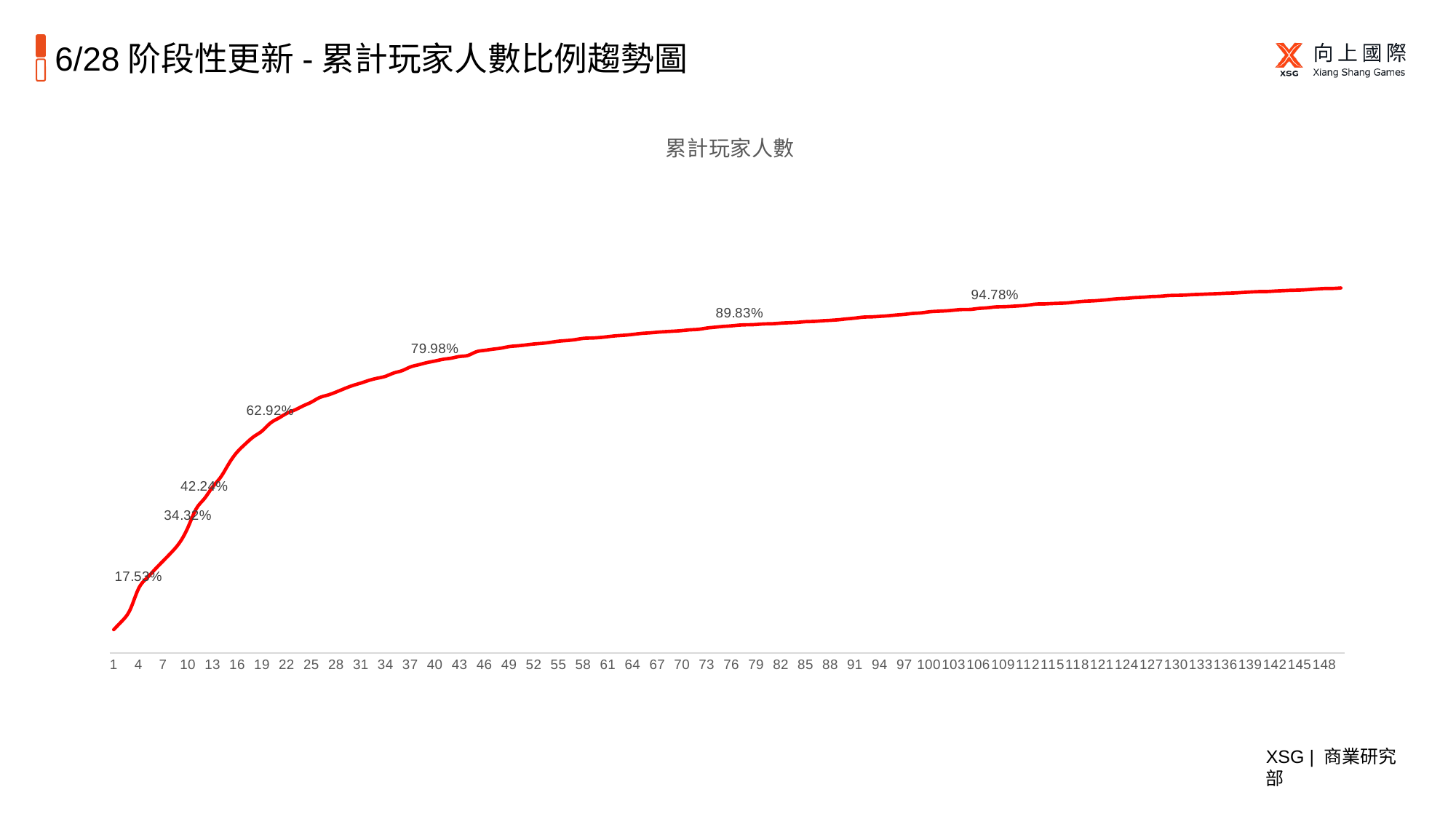

# 6/28阶段性更新-累計玩家人數比例趨勢圖

### Chart: 累計玩家人數

| Category |  |
|---|---|
| 1 | 0.0635593220338983 |
| 2 | 0.0871292372881356 |
| 3 | 0.11890889830508475 |
| 4 | 0.1753177966101695 |
| 5 | 0.2044491525423729 |
| 6 | 0.2285487288135593 |
| 7 | 0.251853813559322 |
| 8 | 0.2751588983050847 |
| 9 | 0.3021716101694915 |
| 10 | 0.3432203389830508 |
| 11 | 0.3940677966101695 |
| 12 | 0.4224046610169492 |
| 13 | 0.4544491525423729 |
| 14 | 0.4819915254237288 |
| 15 | 0.519332627118644 |
| 16 | 0.550582627118644 |
| 17 | 0.5728283898305084 |
| 18 | 0.5924258474576272 |
| 19 | 0.6077860169491526 |
| 20 | 0.6292372881355932 |
| 21 | 0.6430084745762712 |
| 22 | 0.65625 |
| 23 | 0.6657838983050848 |
| 24 | 0.676906779661017 |
| 25 | 0.6872351694915254 |
| 26 | 0.6996822033898306 |
| 27 | 0.7065677966101694 |
| 28 | 0.7147775423728814 |
| 29 | 0.7240466101694916 |
| 30 | 0.732521186440678 |
| 31 | 0.739406779661017 |
| 32 | 0.746822033898305 |
| 33 | 0.7526483050847458 |
| 34 | 0.7579449152542372 |
| 35 | 0.7669491525423728 |
| 36 | 0.7733050847457628 |
| 37 | 0.7833686440677966 |
| 38 | 0.7894597457627118 |
| 39 | 0.7952860169491526 |
| 40 | 0.7997881355932204 |
| 41 | 0.8045550847457628 |
| 42 | 0.8077330508474576 |
| 43 | 0.8122351694915254 |
| 44 | 0.8151483050847458 |
| 45 | 0.824947033898305 |
| 46 | 0.8289194915254238 |
| 47 | 0.8320974576271186 |
| 48 | 0.835010593220339 |
| 49 | 0.8392478813559322 |
| 50 | 0.8413665254237288 |
| 51 | 0.84375 |
| 52 | 0.8463983050847458 |
| 53 | 0.8482521186440678 |
| 54 | 0.8509004237288136 |
| 55 | 0.8540783898305084 |
| 56 | 0.8559322033898306 |
| 57 | 0.8583156779661016 |
| 58 | 0.8617584745762712 |
| 59 | 0.8628177966101694 |
| 60 | 0.8641419491525424 |
| 61 | 0.8665254237288136 |
| 62 | 0.8689088983050848 |
| 63 | 0.8704978813559322 |
| 64 | 0.8726165254237288 |
| 65 | 0.8752648305084746 |
| 66 | 0.876853813559322 |
| 67 | 0.878707627118644 |
| 68 | 0.8802966101694916 |
| 69 | 0.8816207627118644 |
| 70 | 0.8832097457627118 |
| 71 | 0.8853283898305084 |
| 72 | 0.8866525423728814 |
| 73 | 0.8900953389830508 |
| 74 | 0.892478813559322 |
| 75 | 0.8945974576271186 |
| 76 | 0.8961864406779662 |
| 77 | 0.8983050847457628 |
| 78 | 0.8990995762711864 |
| 79 | 0.8998940677966102 |
| 80 | 0.9014830508474576 |
| 81 | 0.9020127118644068 |
| 82 | 0.9036016949152542 |
| 83 | 0.9046610169491526 |
| 84 | 0.9057203389830508 |
| 85 | 0.9075741525423728 |
| 86 | 0.9083686440677966 |
| 87 | 0.909957627118644 |
| 88 | 0.911281779661017 |
| 89 | 0.9128707627118644 |
| 90 | 0.9152542372881356 |
| 91 | 0.9173728813559322 |
| 92 | 0.920021186440678 |
| 93 | 0.9208156779661016 |
| 94 | 0.9221398305084746 |
| 95 | 0.923728813559322 |
| 96 | 0.9258474576271186 |
| 97 | 0.9277012711864406 |
| 98 | 0.9300847457627118 |
| 99 | 0.9316737288135594 |
| 100 | 0.9345868644067796 |
| 101 | 0.9361758474576272 |
| 102 | 0.9372351694915254 |
| 103 | 0.9390889830508474 |
| 104 | 0.9409427966101694 |
| 105 | 0.941207627118644 |
| 106 | 0.9438559322033898 |
| 107 | 0.9454449152542372 |
| 108 | 0.9478283898305084 |
| 109 | 0.9486228813559322 |
| 110 | 0.9496822033898306 |
| 111 | 0.9510063559322034 |
| 112 | 0.9528601694915254 |
| 113 | 0.9557733050847458 |
| 114 | 0.956302966101695 |
| 115 | 0.9573622881355932 |
| 116 | 0.958156779661017 |
| 117 | 0.9594809322033898 |
| 118 | 0.961864406779661 |
| 119 | 0.963718220338983 |
| 120 | 0.9647775423728814 |
| 121 | 0.9663665254237288 |
| 122 | 0.9684851694915254 |
| 123 | 0.970603813559322 |
| 124 | 0.9716631355932204 |
| 125 | 0.9735169491525424 |
| 126 | 0.9745762711864406 |
| 127 | 0.9764300847457628 |
| 128 | 0.9772245762711864 |
| 129 | 0.9790783898305084 |
| 130 | 0.9798728813559322 |
| 131 | 0.9804025423728814 |
| 132 | 0.9817266949152542 |
| 133 | 0.982521186440678 |
| 134 | 0.9835805084745762 |
| 135 | 0.984375 |
| 136 | 0.9854343220338984 |
| 137 | 0.986228813559322 |
| 138 | 0.987552966101695 |
| 139 | 0.9888771186440678 |
| 140 | 0.9899364406779662 |
| 141 | 0.9902012711864406 |
| 142 | 0.9915254237288136 |
| 143 | 0.9925847457627118 |
| 144 | 0.9936440677966102 |
| 145 | 0.9941737288135594 |
| 146 | 0.9954978813559322 |
| 147 | 0.9970868644067796 |
| 148 | 0.9984110169491526 |
| 149 | 0.9986758474576272 |
| 150 | 1.0 |